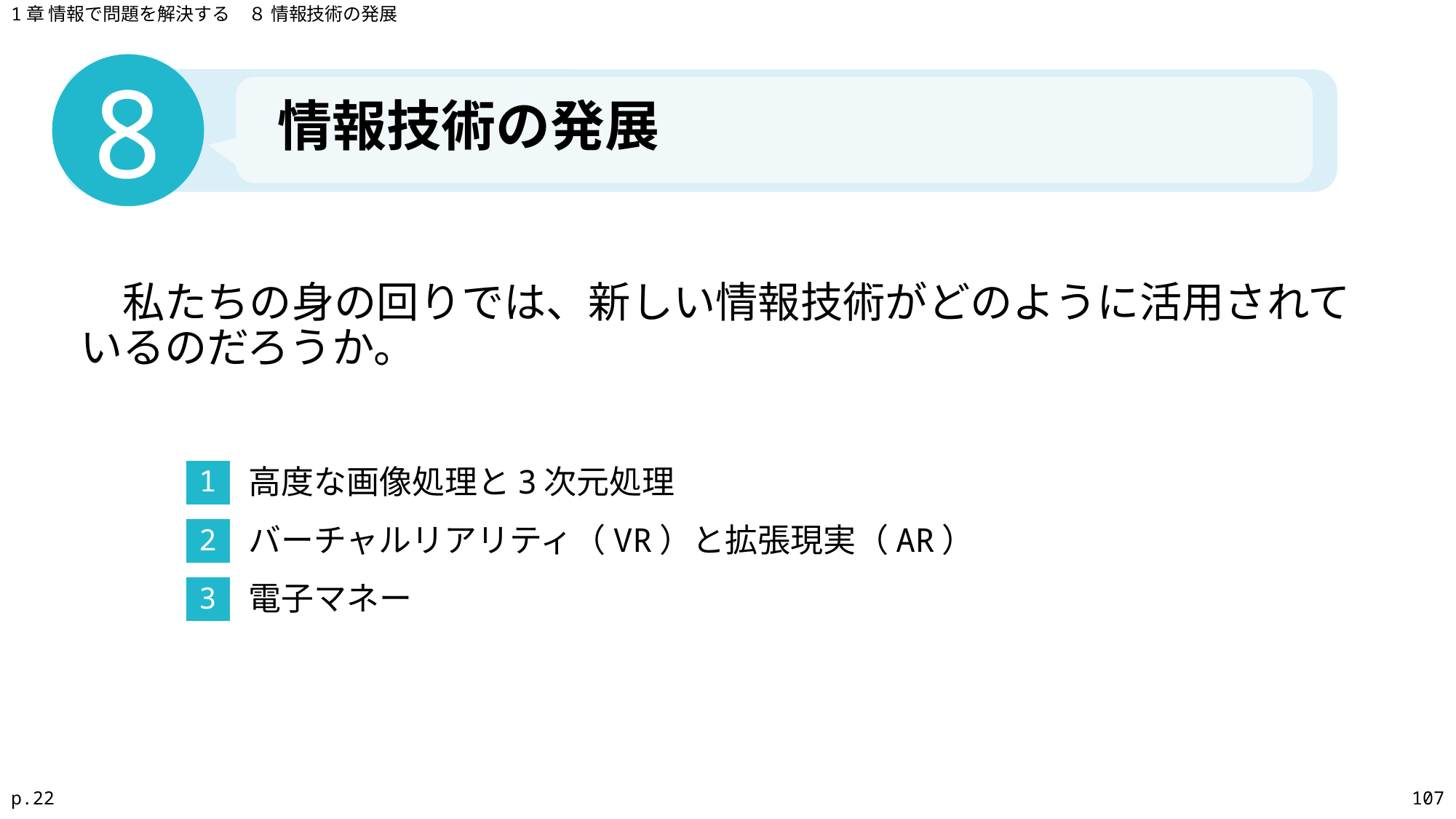

1章 情報で問題を解決する　８ 情報技術の発展
8
情報技術の発展
　私たちの身の回りでは、新しい情報技術がどのように活用されているのだろうか。
高度な画像処理と3次元処理
1
バーチャルリアリティ（VR）と拡張現実（AR）
2
電子マネー
3
p.22
107